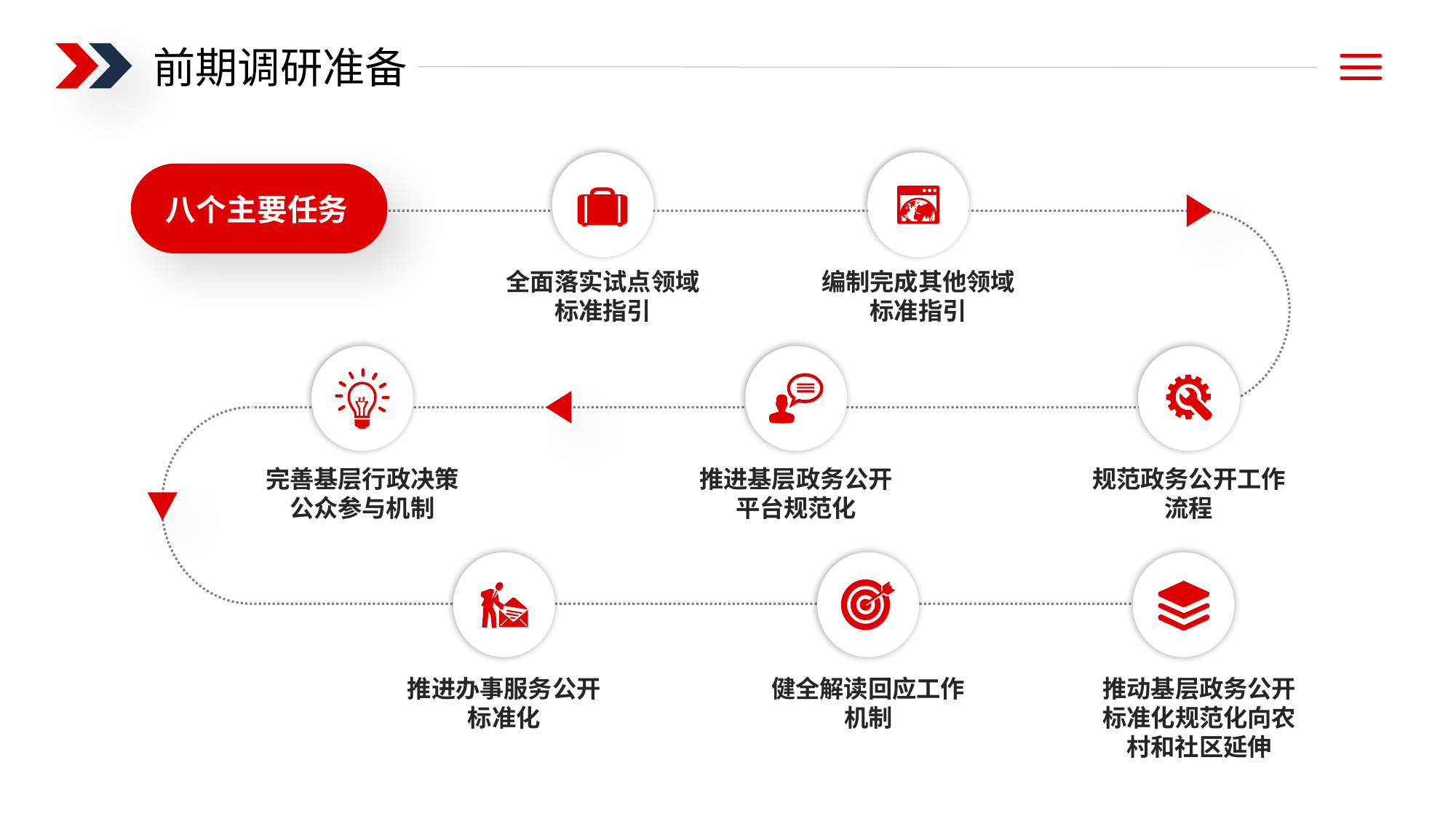

前期调研准备

八个主要任务

全面落实试点领域标准指引
编制完成其他领域标准指引

完善基层行政决策公众参与机制
推进基层政务公开平台规范化
规范政务公开工作流程

推进办事服务公开标准化
健全解读回应工作机制
推动基层政务公开标准化规范化向农村和社区延伸